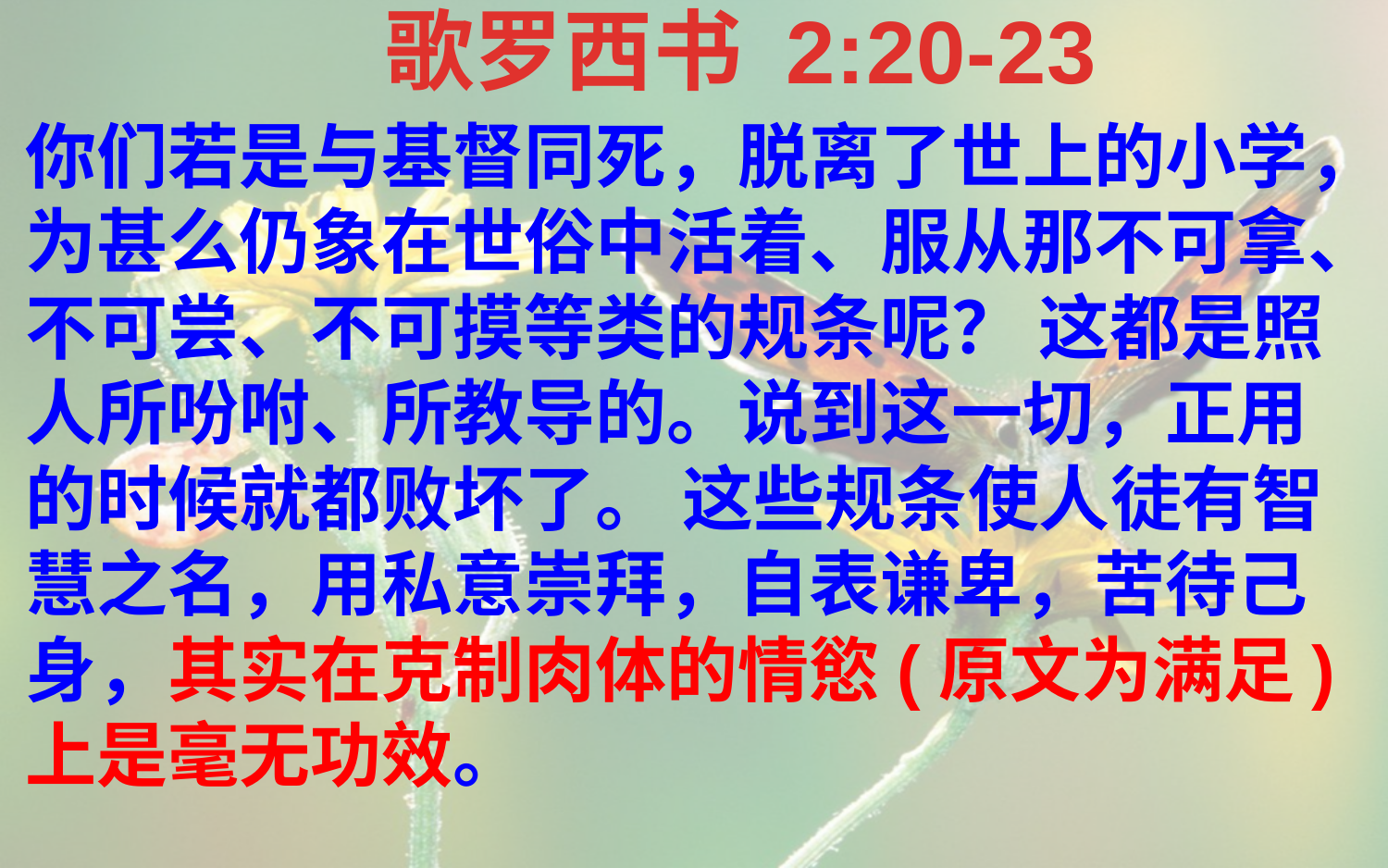

歌罗西书 2:20-23
你们若是与基督同死，脱离了世上的小学，为甚么仍象在世俗中活着、服从那不可拿、不可尝、不可摸等类的规条呢？ 这都是照人所吩咐、所教导的。说到这一切，正用的时候就都败坏了。 这些规条使人徒有智慧之名，用私意崇拜，自表谦卑，苦待己身，其实在克制肉体的情慾(原文为满足)上是毫无功效。